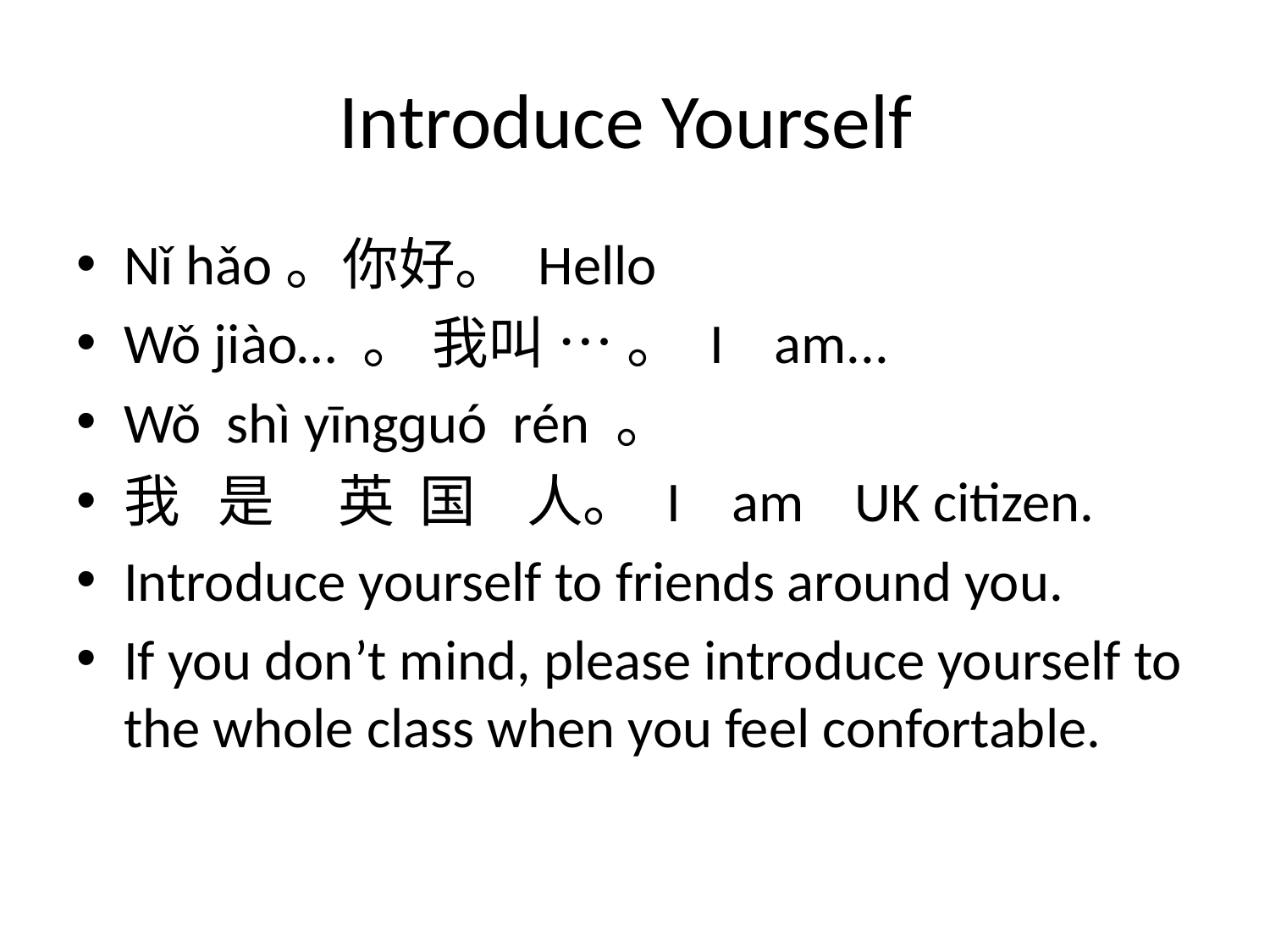

# Introduce Yourself
Nǐ hǎo。你好。 Hello
Wǒ jiào… 。 我叫 … 。 I    am...
Wǒ  shì yīngɡuó  rén 。
我   是     英  国    人。 I    am    UK citizen.
Introduce yourself to friends around you.
If you don’t mind, please introduce yourself to the whole class when you feel confortable.